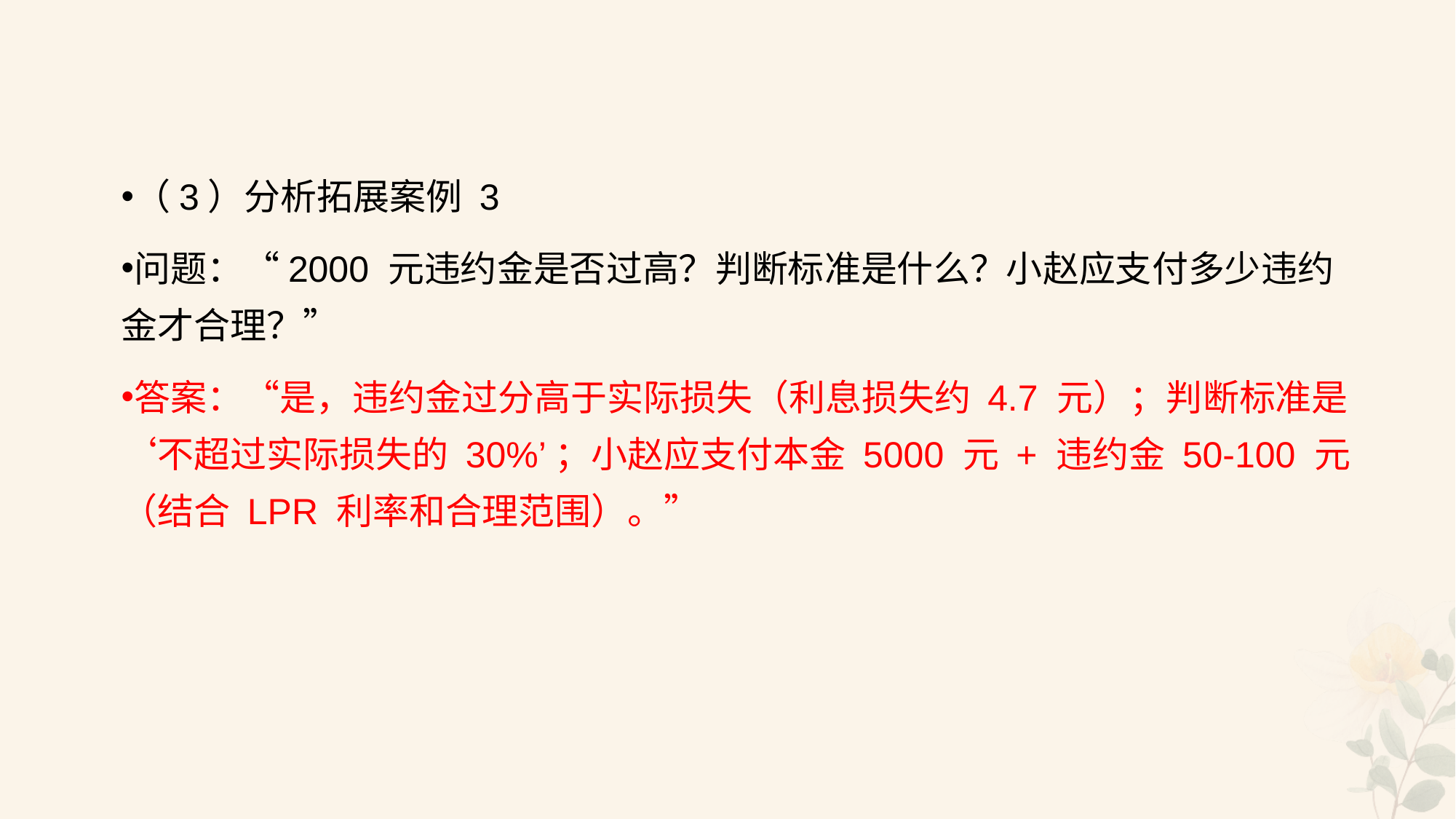

#
（3）分析拓展案例 3
问题：“2000 元违约金是否过高？判断标准是什么？小赵应支付多少违约金才合理？”
答案：“是，违约金过分高于实际损失（利息损失约 4.7 元）；判断标准是‘不超过实际损失的 30%’；小赵应支付本金 5000 元 + 违约金 50-100 元（结合 LPR 利率和合理范围）。”